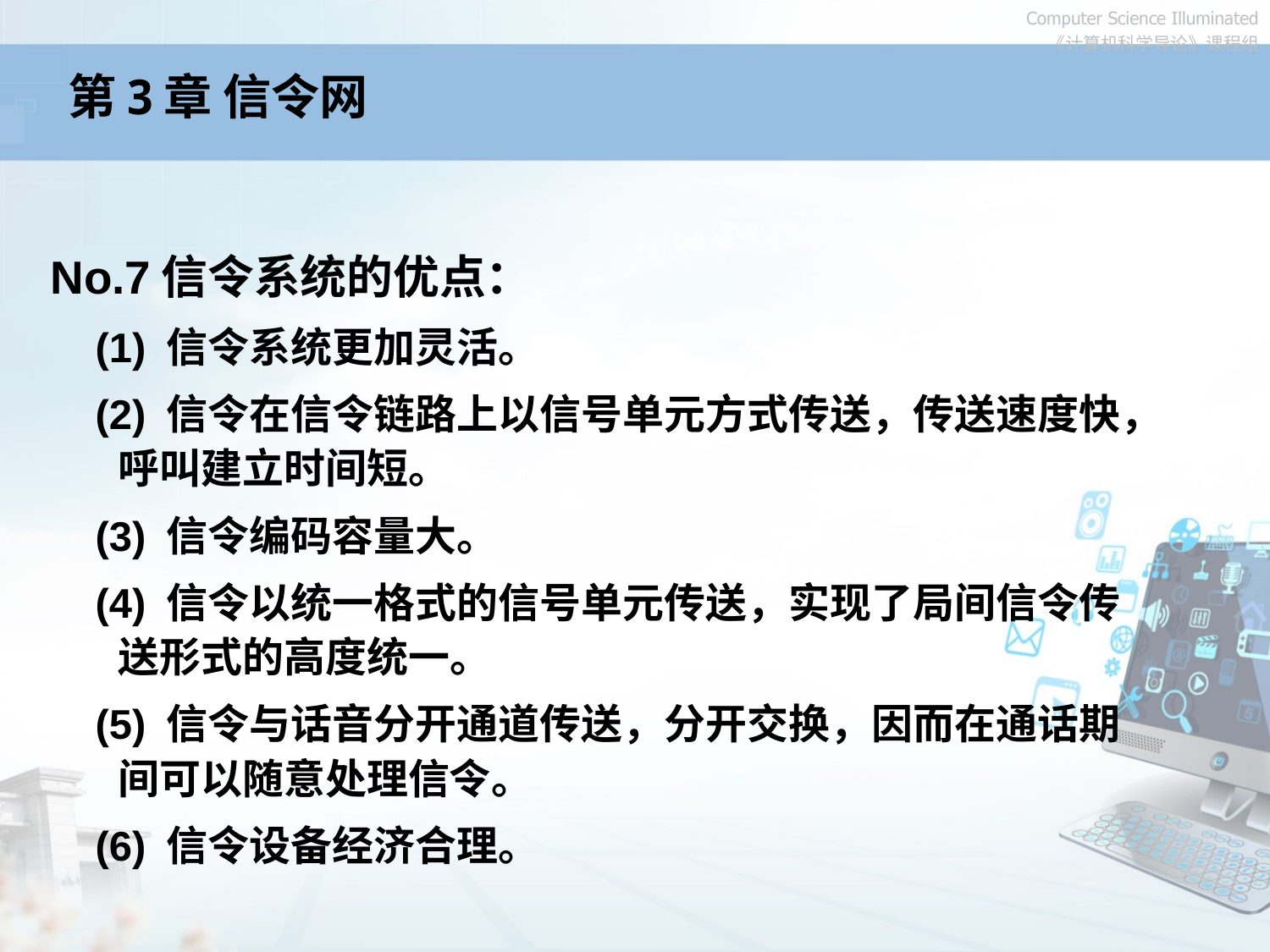

# 第3章 信令网
No.7信令系统的优点：
(1) 信令系统更加灵活。
(2) 信令在信令链路上以信号单元方式传送，传送速度快，呼叫建立时间短。
(3) 信令编码容量大。
(4) 信令以统一格式的信号单元传送，实现了局间信令传送形式的高度统一。
(5) 信令与话音分开通道传送，分开交换，因而在通话期间可以随意处理信令。
(6) 信令设备经济合理。